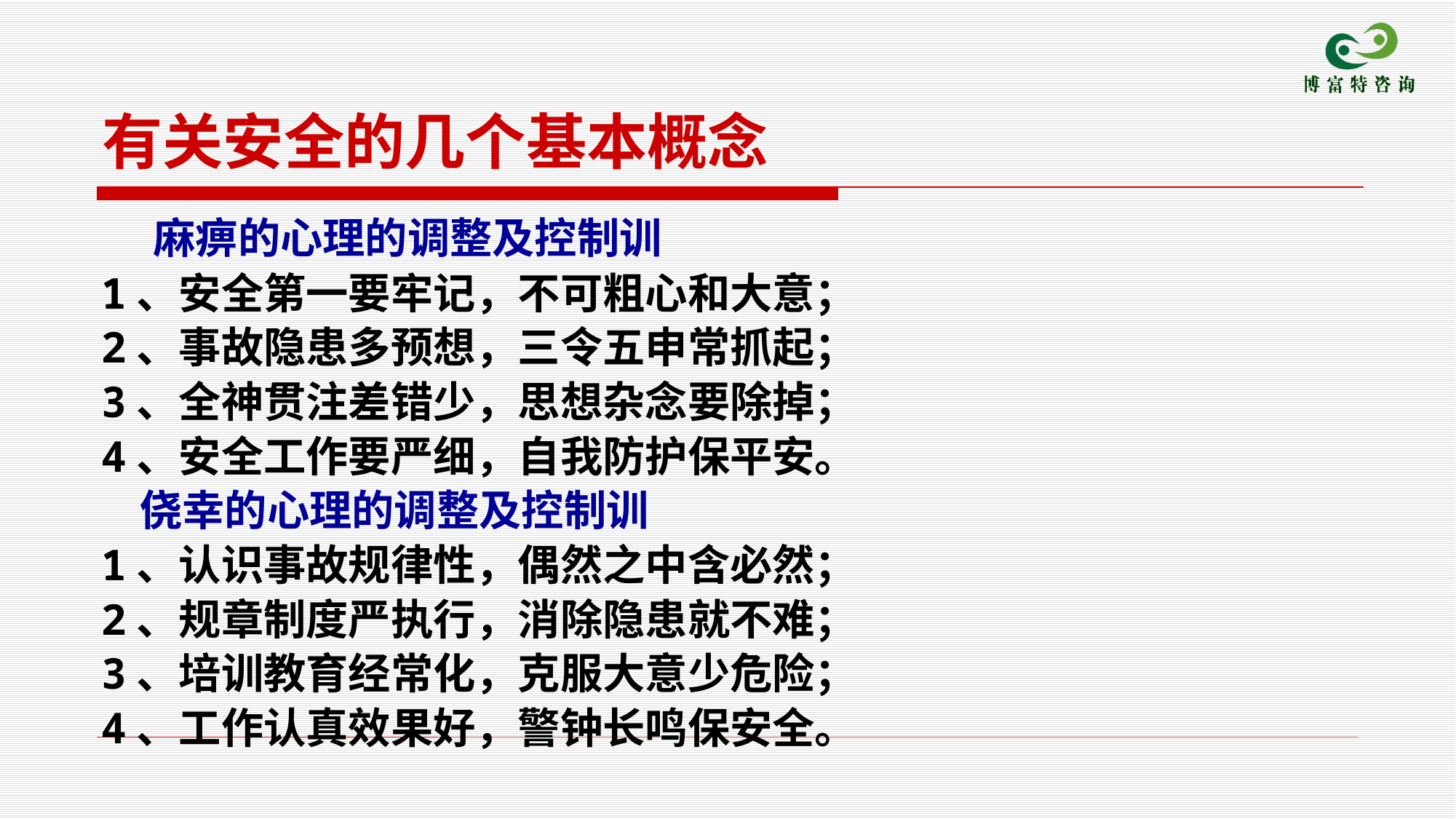

有关安全的几个基本概念
    麻痹的心理的调整及控制训
1、安全第一要牢记，不可粗心和大意；
2、事故隐患多预想，三令五申常抓起；
3、全神贯注差错少，思想杂念要除掉；
4、安全工作要严细，自我防护保平安。
   侥幸的心理的调整及控制训
1、认识事故规律性，偶然之中含必然；
2、规章制度严执行，消除隐患就不难；
3、培训教育经常化，克服大意少危险；
4、工作认真效果好，警钟长鸣保安全。